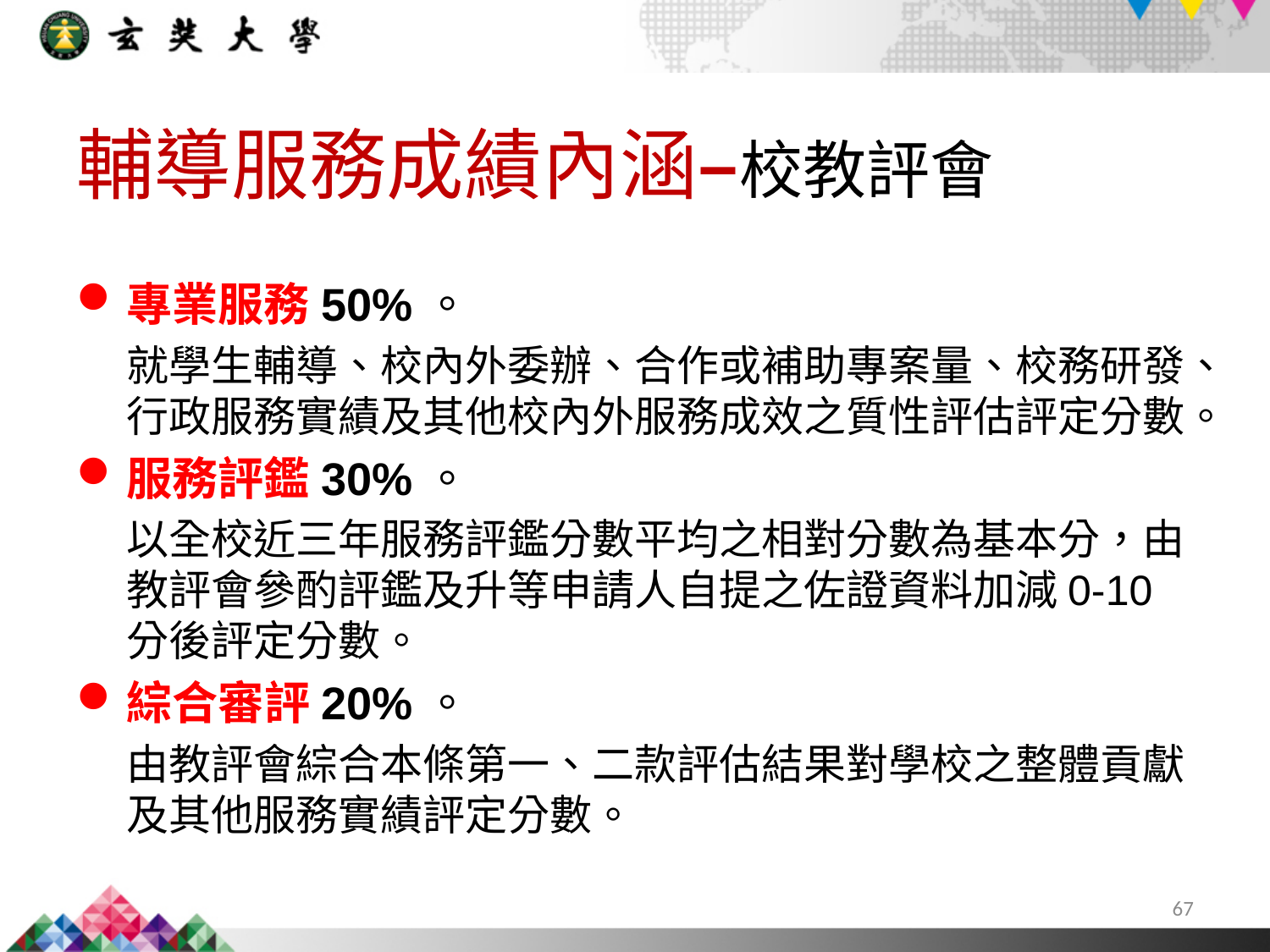

輔導服務成績內涵–校教評會
專業服務50%。
就學生輔導、校內外委辦、合作或補助專案量、校務研發、行政服務實績及其他校內外服務成效之質性評估評定分數。
服務評鑑30%。
以全校近三年服務評鑑分數平均之相對分數為基本分，由教評會參酌評鑑及升等申請人自提之佐證資料加減0-10分後評定分數。
綜合審評20%。
由教評會綜合本條第一、二款評估結果對學校之整體貢獻及其他服務實績評定分數。
67